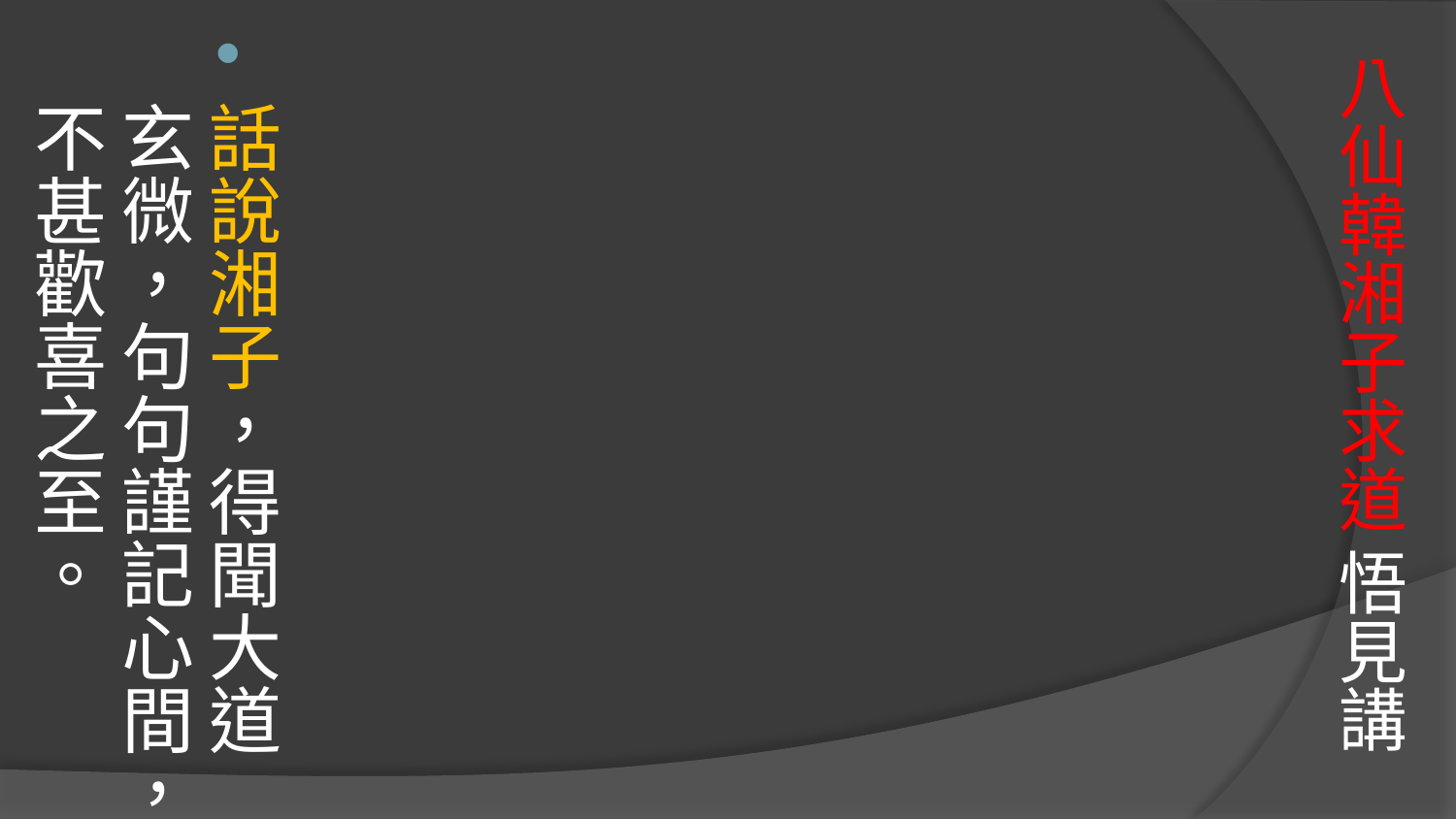

話說湘子，得聞大道玄微，句句謹記心間，不甚歡喜之至。
# 八仙韓湘子求道 悟見講